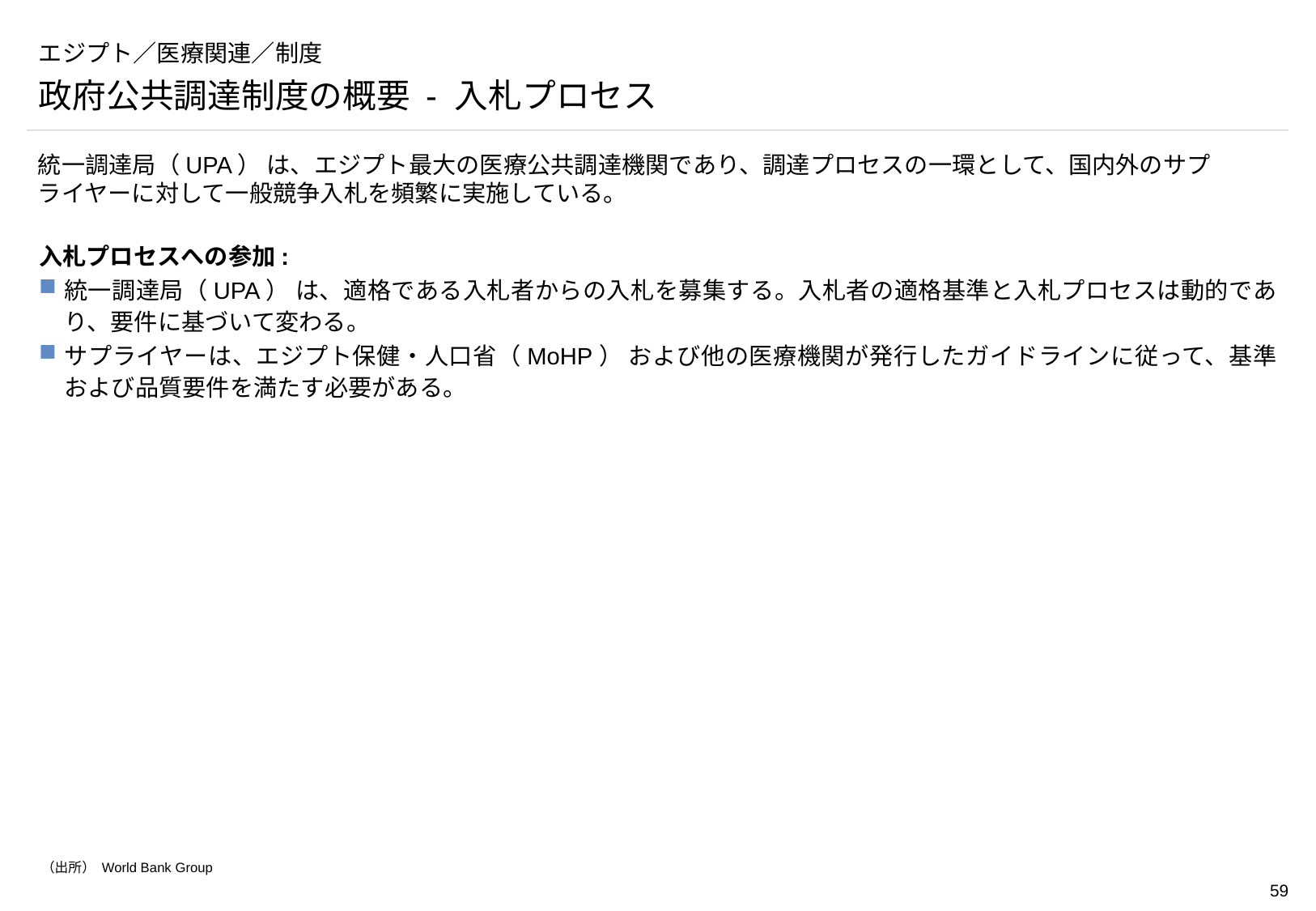

# エジプト／医療関連／制度
政府公共調達制度の概要 - 入札プロセス
統一調達局（UPA） は、エジプト最大の医療公共調達機関であり、調達プロセスの一環として、国内外のサプライヤーに対して一般競争入札を頻繁に実施している。

入札プロセスへの参加:
統一調達局（UPA） は、適格である入札者からの入札を募集する。入札者の適格基準と入札プロセスは動的であり、要件に基づいて変わる。
サプライヤーは、エジプト保健・人口省（MoHP） および他の医療機関が発行したガイドラインに従って、基準および品質要件を満たす必要がある。
（出所） World Bank Group